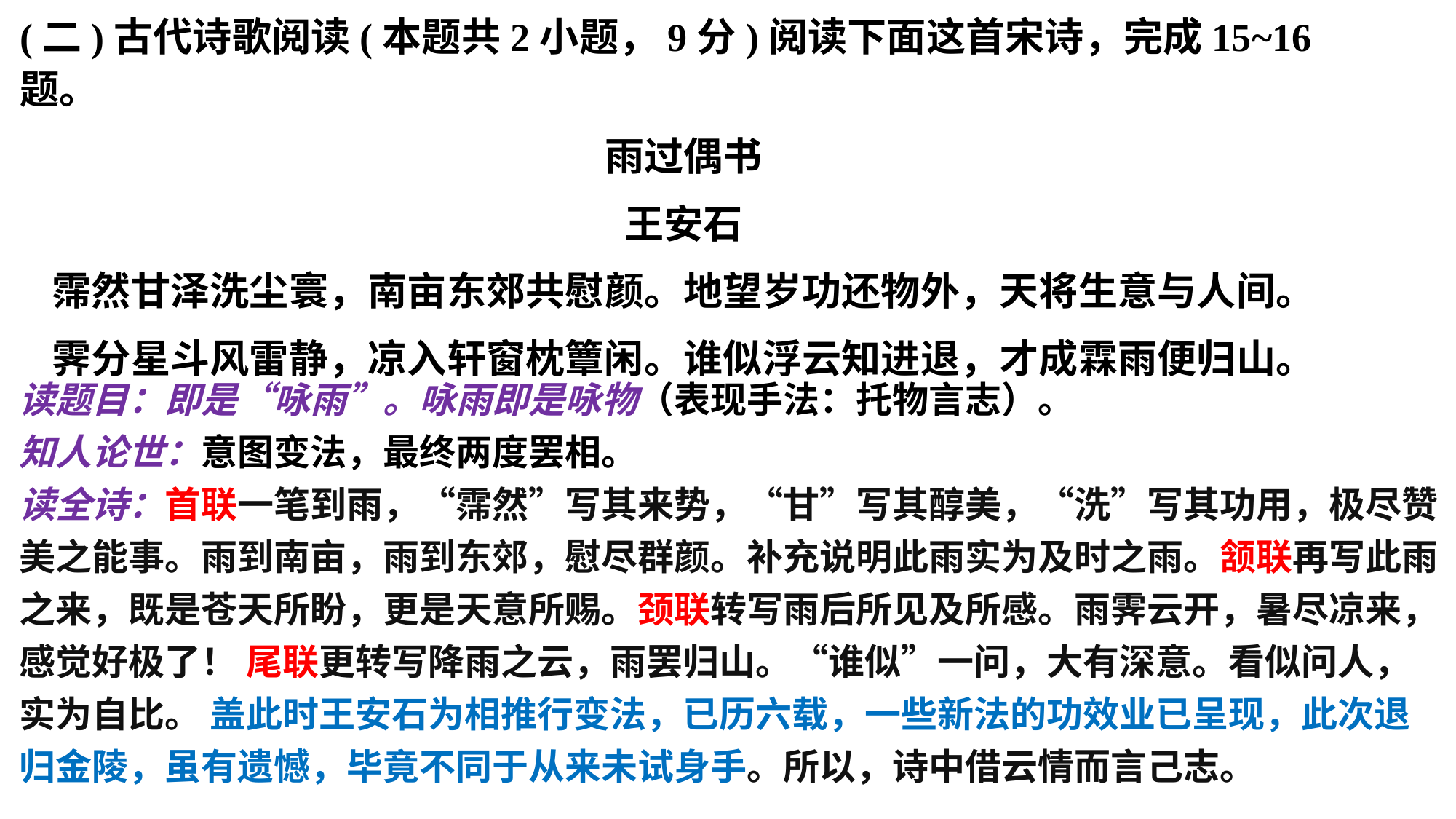

(二)古代诗歌阅读(本题共2小题，9分)阅读下面这首宋诗，完成15~16题。
雨过偶书
王安石
霈然甘泽洗尘寰，南亩东郊共慰颜。地望岁功还物外，天将生意与人间。
霁分星斗风雷静，凉入轩窗枕簟闲。谁似浮云知进退，才成霖雨便归山。

读题目：即是“咏雨”。咏雨即是咏物（表现手法：托物言志）。
知人论世：意图变法，最终两度罢相。
读全诗：首联一笔到雨，“霈然”写其来势，“甘”写其醇美，“洗”写其功用，极尽赞美之能事。雨到南亩，雨到东郊，慰尽群颜。补充说明此雨实为及时之雨。颔联再写此雨之来，既是苍天所盼，更是天意所赐。颈联转写雨后所见及所感。雨霁云开，暑尽凉来，感觉好极了！ 尾联更转写降雨之云，雨罢归山。“谁似”一问，大有深意。看似问人，实为自比。 盖此时王安石为相推行变法，已历六载，一些新法的功效业已呈现，此次退归金陵，虽有遗憾，毕竟不同于从来未试身手。所以，诗中借云情而言己志。